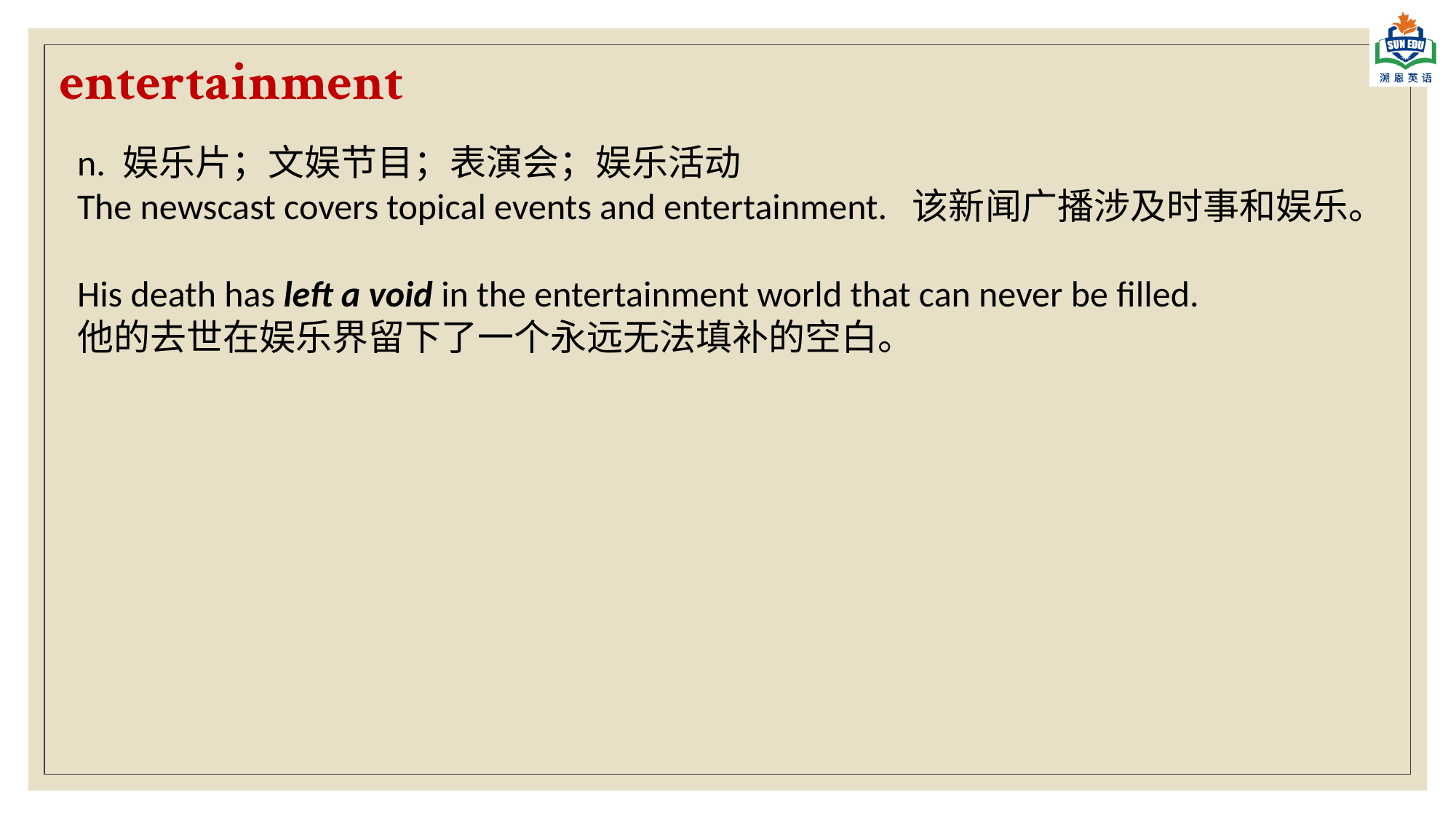

entertainment
n. 娱乐片；文娱节目；表演会；娱乐活动
The newscast covers topical events and entertainment.  该新闻广播涉及时事和娱乐。

His death has left a void in the entertainment world that can never be filled.
他的去世在娱乐界留下了一个永远无法填补的空白。